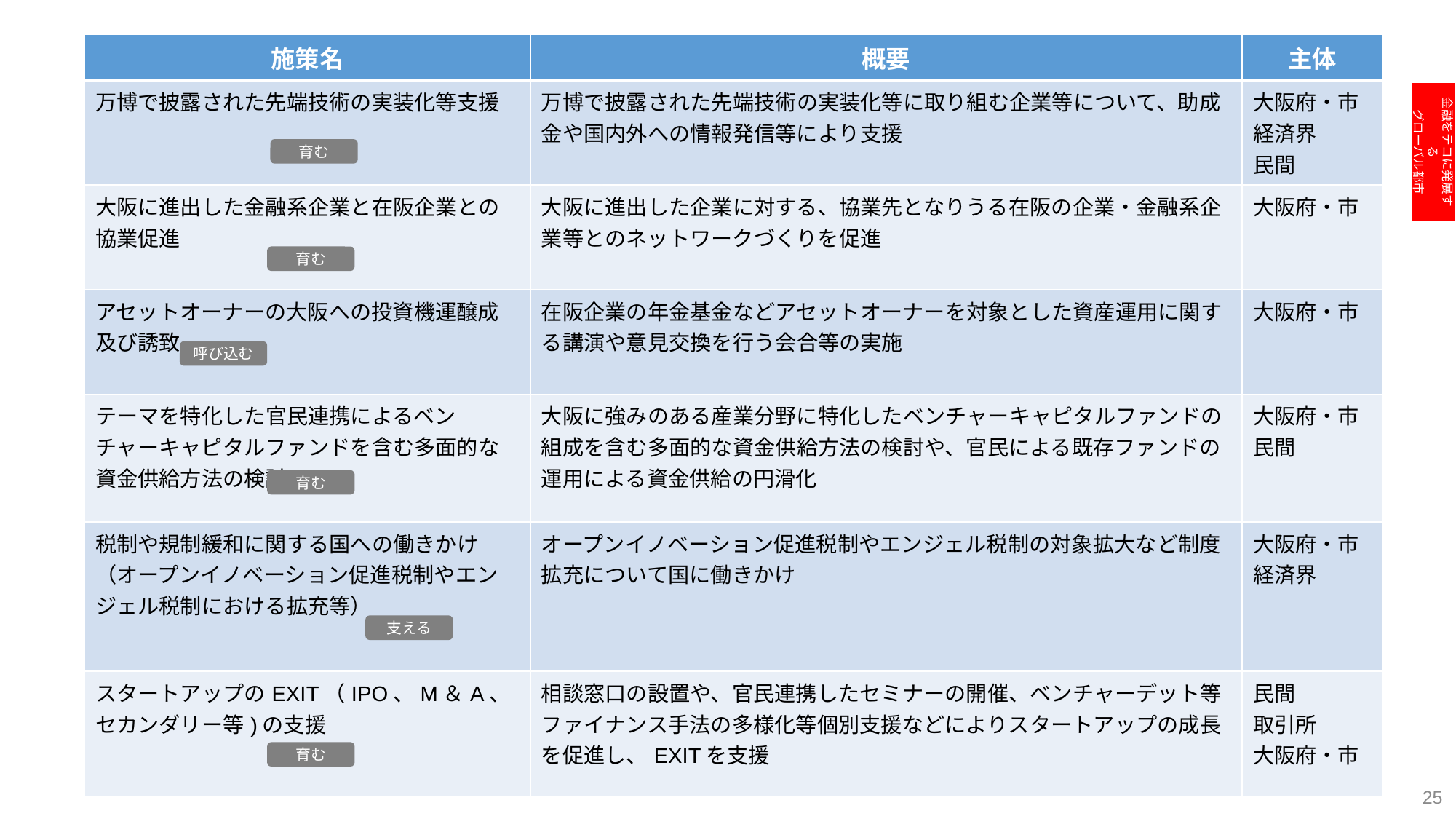

| 施策名 | 概要 | 主体 |
| --- | --- | --- |
| 万博で披露された先端技術の実装化等支援 | 万博で披露された先端技術の実装化等に取り組む企業等について、助成金や国内外への情報発信等により支援 | 大阪府・市 経済界 民間 |
| 大阪に進出した金融系企業と在阪企業との協業促進 | 大阪に進出した企業に対する、協業先となりうる在阪の企業・金融系企業等とのネットワークづくりを促進 | 大阪府・市 |
| アセットオーナーの大阪への投資機運醸成及び誘致 | 在阪企業の年金基金などアセットオーナーを対象とした資産運用に関する講演や意見交換を行う会合等の実施 | 大阪府・市 |
| テーマを特化した官民連携によるベンチャーキャピタルファンドを含む多面的な資金供給方法の検討 | 大阪に強みのある産業分野に特化したベンチャーキャピタルファンドの組成を含む多面的な資金供給方法の検討や、官民による既存ファンドの運用による資金供給の円滑化 | 大阪府・市 民間 |
| 税制や規制緩和に関する国への働きかけ （オープンイノベーション促進税制やエンジェル税制における拡充等） | オープンイノベーション促進税制やエンジェル税制の対象拡大など制度拡充について国に働きかけ | 大阪府・市 経済界 |
| スタートアップのEXIT（IPO、M＆A、セカンダリー等)の支援 | 相談窓口の設置や、官民連携したセミナーの開催、ベンチャーデット等ファイナンス手法の多様化等個別支援などによりスタートアップの成長を促進し、EXITを支援 | 民間 取引所 大阪府・市 |
金融をテコに発展する
グローバル都市
育む
育む
呼び込む
育む
支える
育む
25